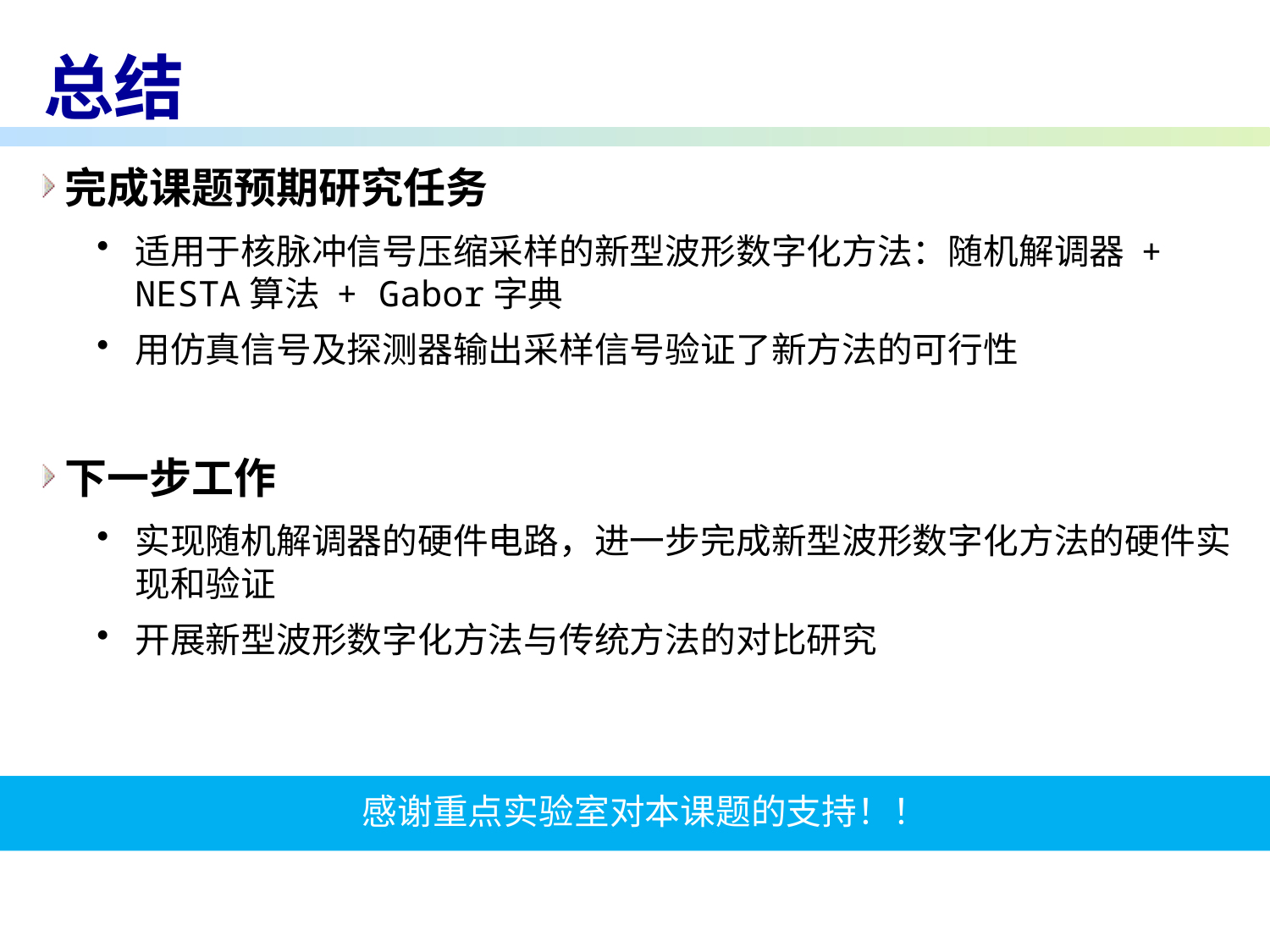

# 总结
完成课题预期研究任务
适用于核脉冲信号压缩采样的新型波形数字化方法：随机解调器 + NESTA算法 + Gabor字典
用仿真信号及探测器输出采样信号验证了新方法的可行性

下一步工作
实现随机解调器的硬件电路，进一步完成新型波形数字化方法的硬件实现和验证
开展新型波形数字化方法与传统方法的对比研究
感谢重点实验室对本课题的支持！！